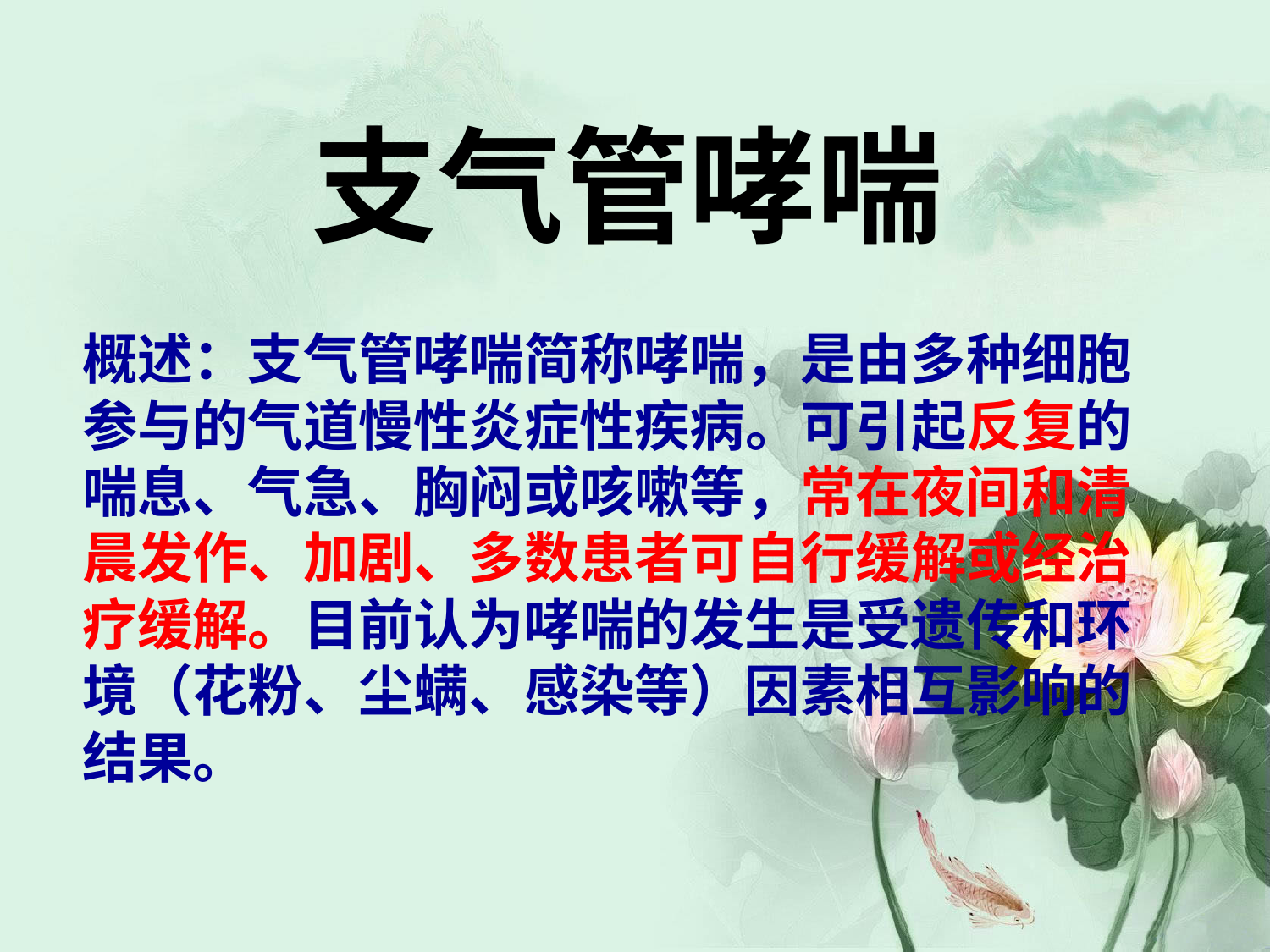

# 支气管哮喘 概述：支气管哮喘简称哮喘，是由多种细胞参与的气道慢性炎症性疾病。可引起反复的喘息、气急、胸闷或咳嗽等，常在夜间和清晨发作、加剧、多数患者可自行缓解或经治疗缓解。目前认为哮喘的发生是受遗传和环境（花粉、尘螨、感染等）因素相互影响的结果。